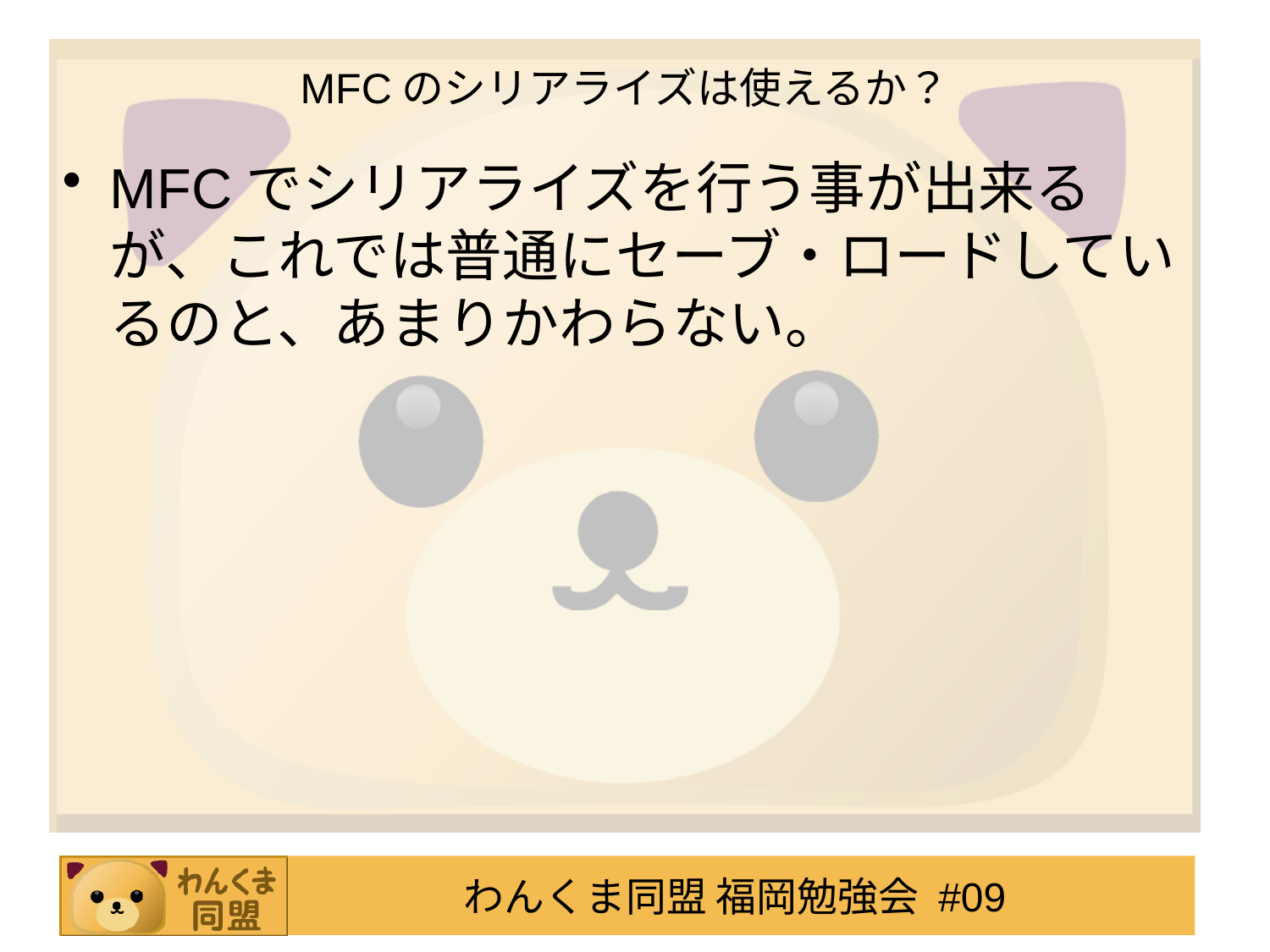

# MFCのシリアライズは使えるか？
MFCでシリアライズを行う事が出来るが、これでは普通にセーブ・ロードしているのと、あまりかわらない。